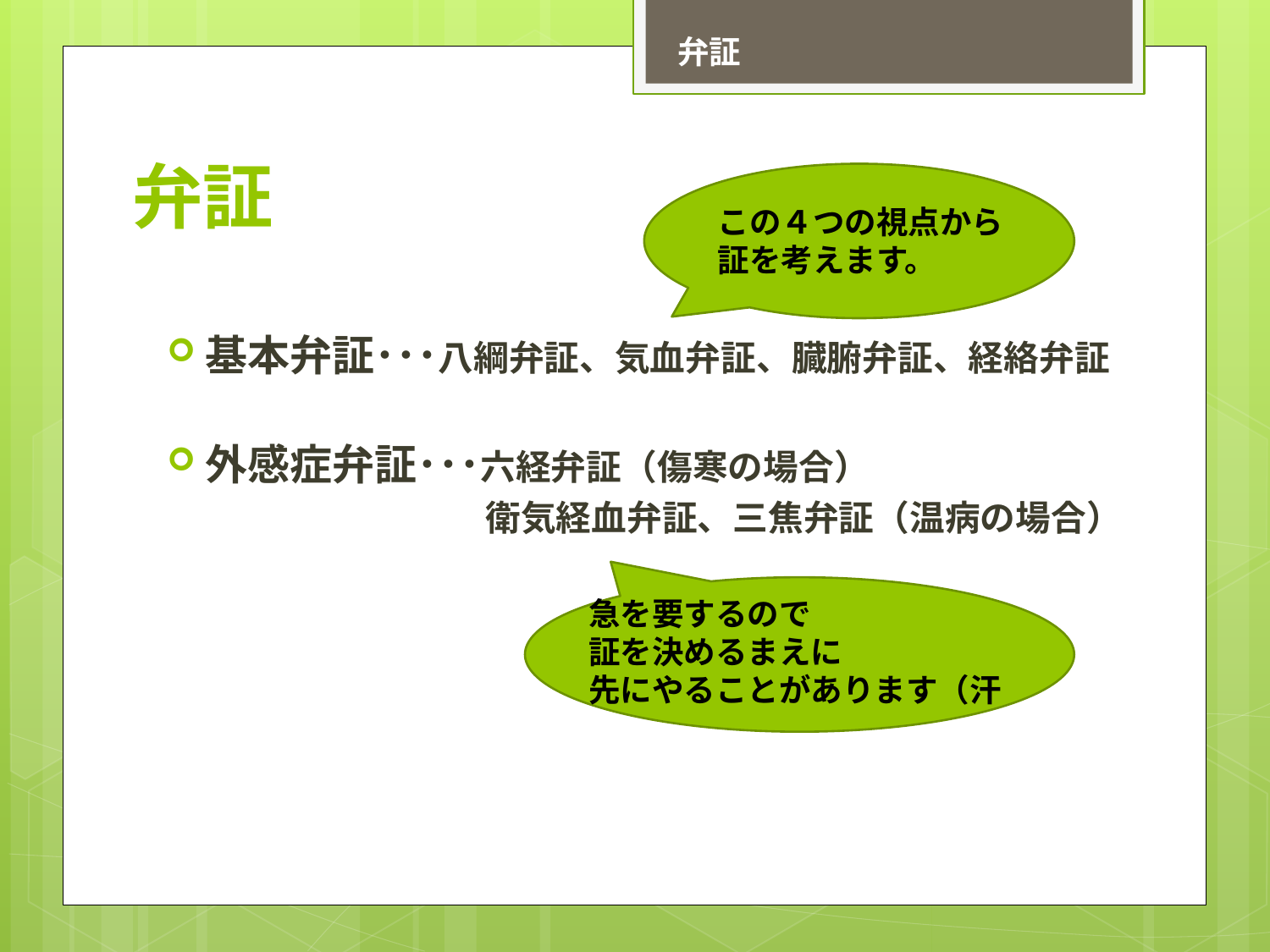

弁証
# 弁証

この４つの視点から証を考えます。
基本弁証･･･八綱弁証、気血弁証、臓腑弁証、経絡弁証

外感症弁証･･･六経弁証（傷寒の場合）
　　　　　　　　　衛気経血弁証、三焦弁証（温病の場合）

急を要するので
証を決めるまえに
先にやることがあります（汗